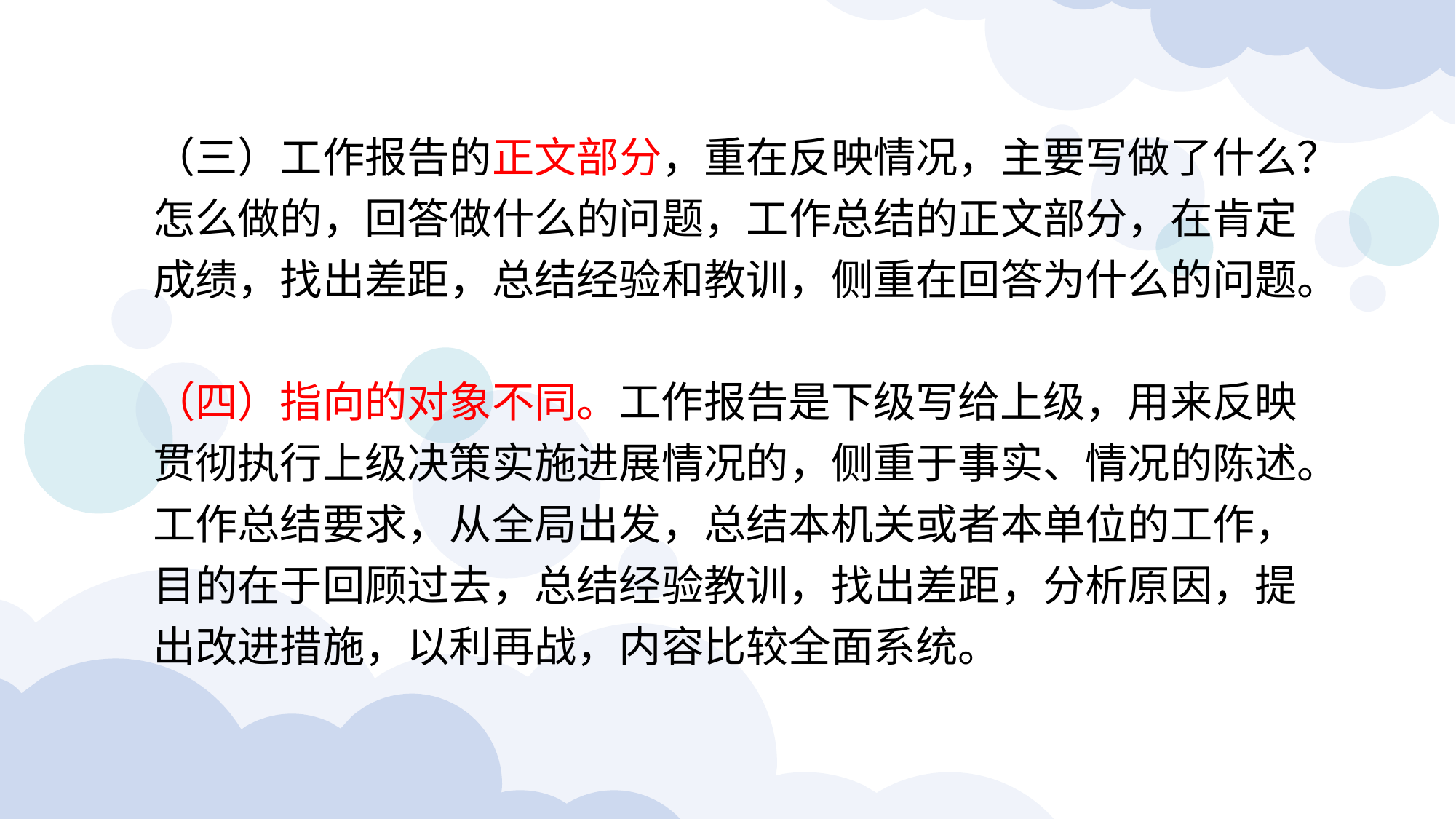

（三）工作报告的正文部分，重在反映情况，主要写做了什么？怎么做的，回答做什么的问题，工作总结的正文部分，在肯定成绩，找出差距，总结经验和教训，侧重在回答为什么的问题。

（四）指向的对象不同。工作报告是下级写给上级，用来反映贯彻执行上级决策实施进展情况的，侧重于事实、情况的陈述。工作总结要求，从全局出发，总结本机关或者本单位的工作，目的在于回顾过去，总结经验教训，找出差距，分析原因，提出改进措施，以利再战，内容比较全面系统。